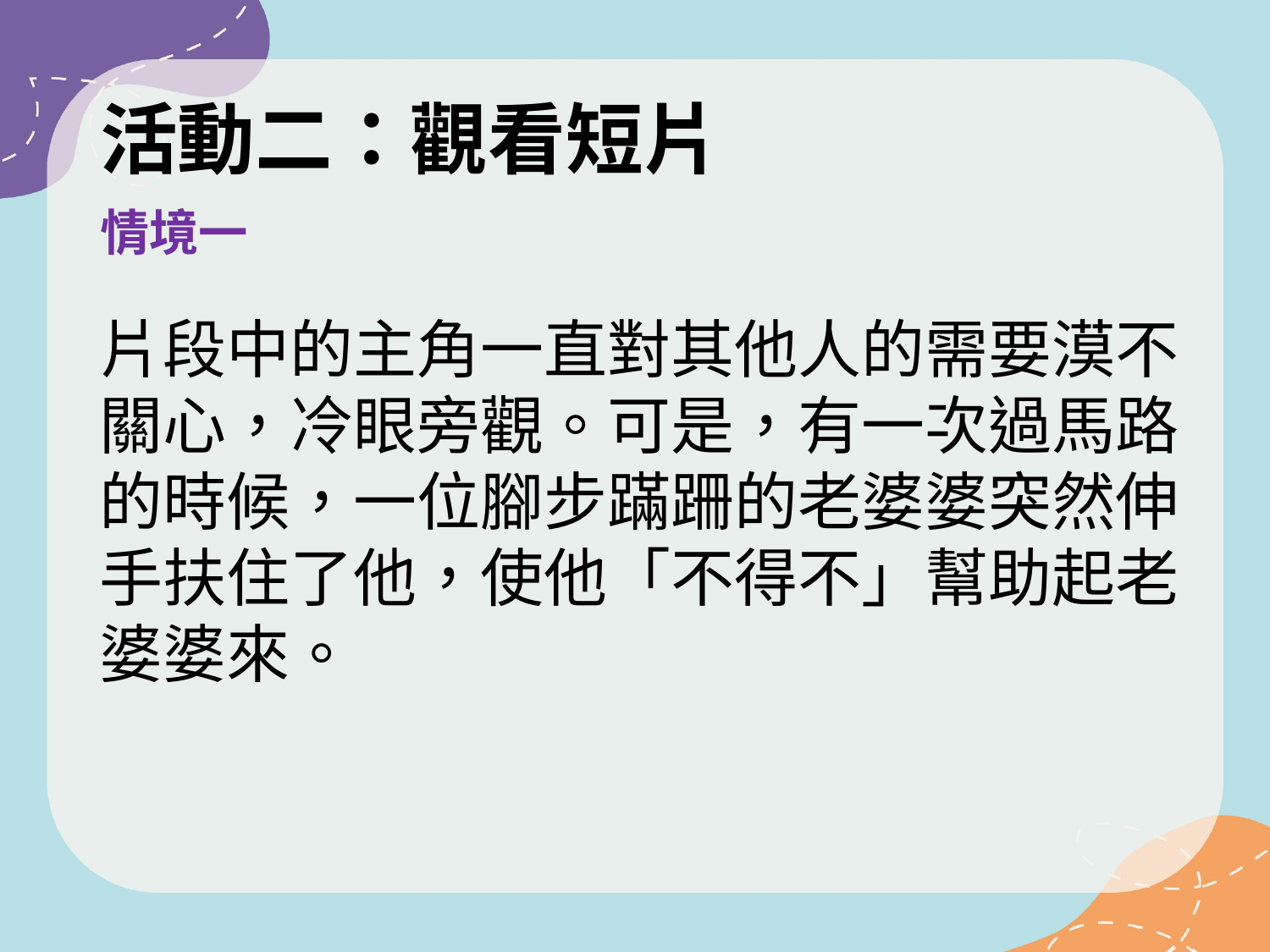

# 活動二：觀看短片
情境一

片段中的主角一直對其他人的需要漠不關心，冷眼旁觀。可是，有一次過馬路的時候，一位腳步蹣跚的老婆婆突然伸手扶住了他，使他「不得不」幫助起老婆婆來。